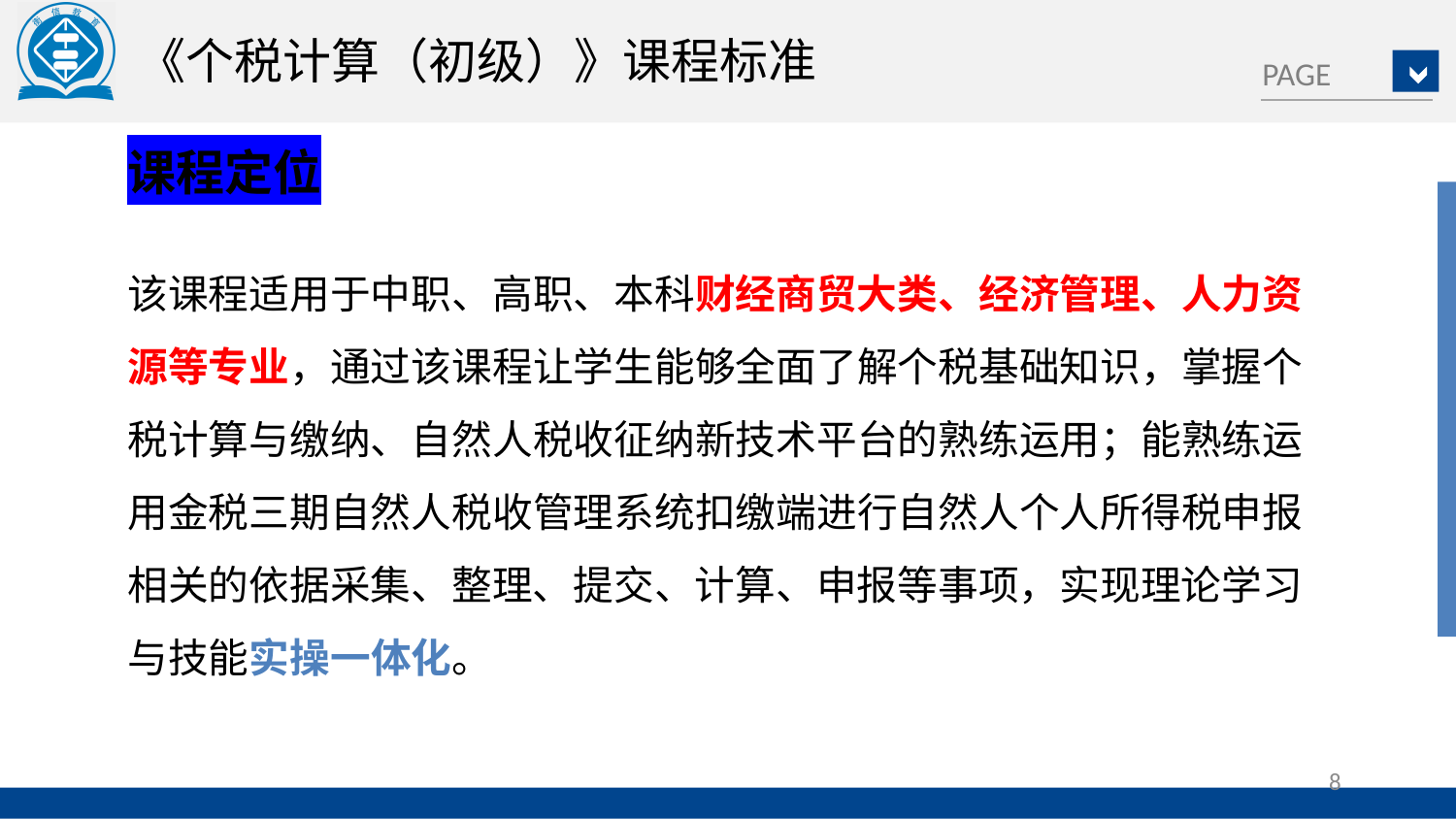

《个税计算（初级）》课程标准
8
课程定位

该课程适用于中职、高职、本科财经商贸大类、经济管理、人力资源等专业，通过该课程让学生能够全面了解个税基础知识，掌握个税计算与缴纳、自然人税收征纳新技术平台的熟练运用；能熟练运用金税三期自然人税收管理系统扣缴端进行自然人个人所得税申报相关的依据采集、整理、提交、计算、申报等事项，实现理论学习与技能实操一体化。
8